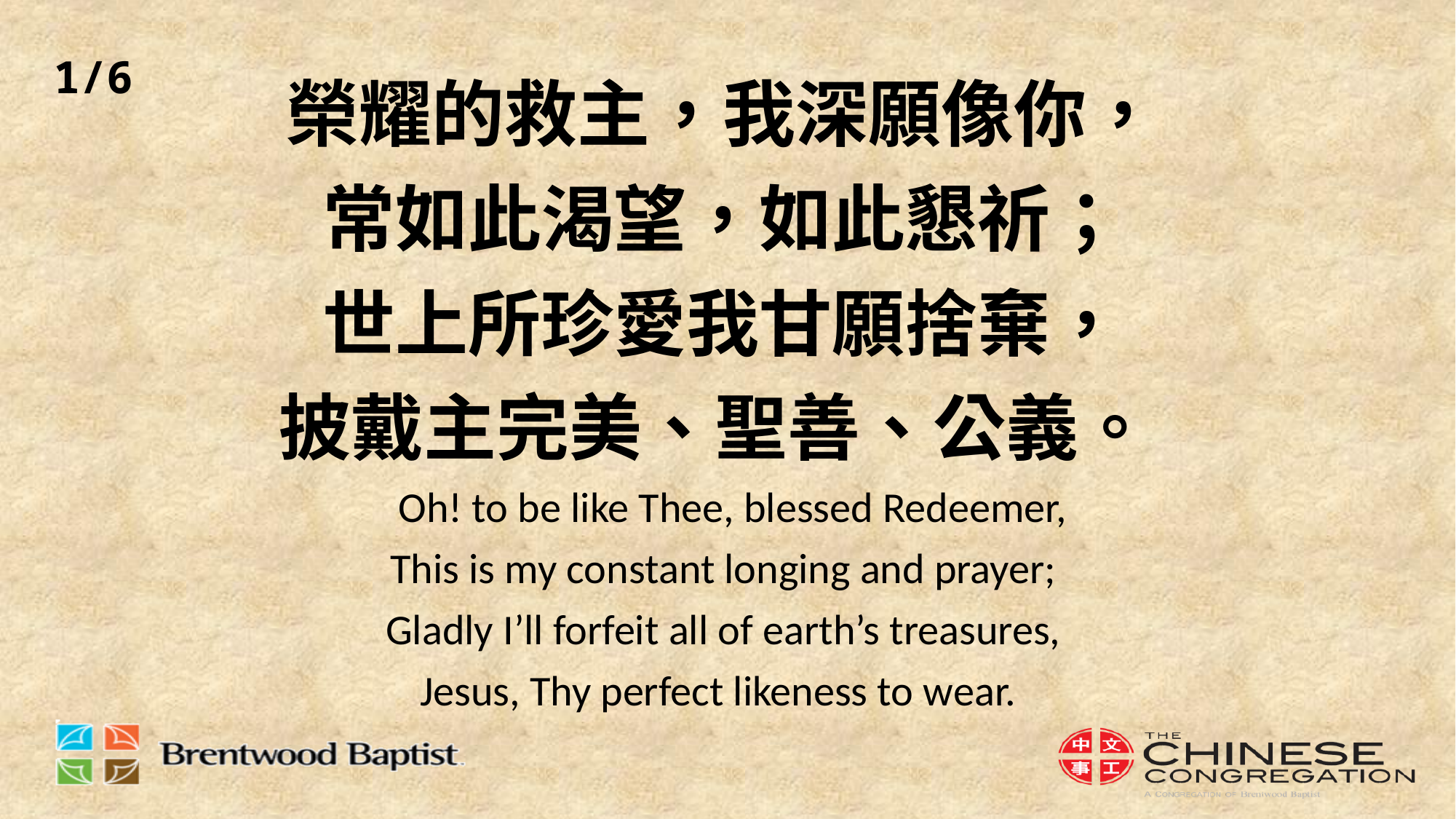

1/6
# 榮耀的救主，我深願像你， 常如此渴望，如此懇祈； 世上所珍愛我甘願捨棄， 披戴主完美、聖善、公義。 Oh! to be like Thee, blessed Redeemer, This is my constant longing and prayer; Gladly I’ll forfeit all of earth’s treasures, Jesus, Thy perfect likeness to wear.